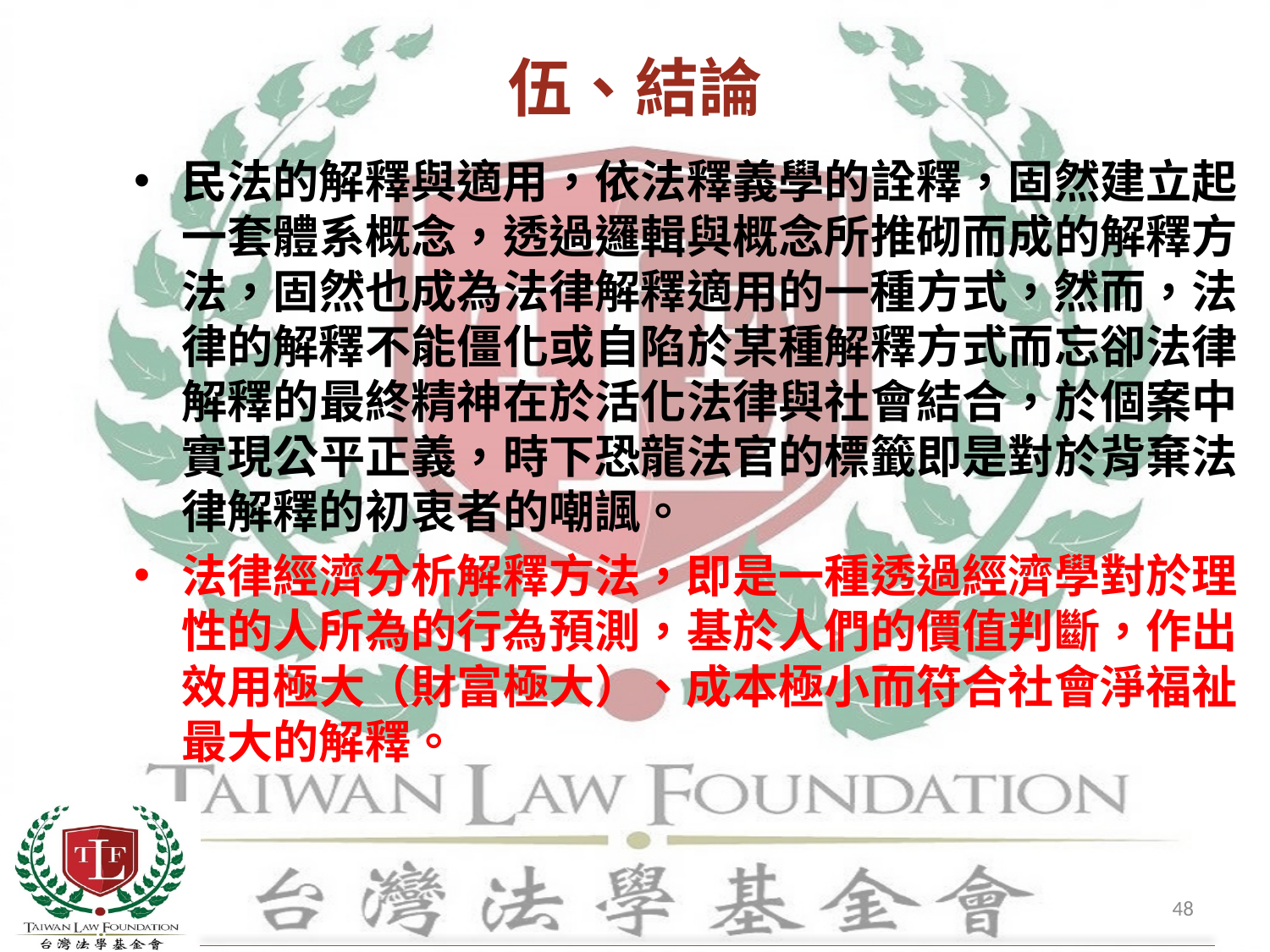

# 伍、結論
民法的解釋與適用，依法釋義學的詮釋，固然建立起一套體系概念，透過邏輯與概念所推砌而成的解釋方法，固然也成為法律解釋適用的一種方式，然而，法律的解釋不能僵化或自陷於某種解釋方式而忘卻法律解釋的最終精神在於活化法律與社會結合，於個案中實現公平正義，時下恐龍法官的標籤即是對於背棄法律解釋的初衷者的嘲諷。
法律經濟分析解釋方法，即是一種透過經濟學對於理性的人所為的行為預測，基於人們的價值判斷，作出效用極大（財富極大）、成本極小而符合社會淨福祉最大的解釋。

48